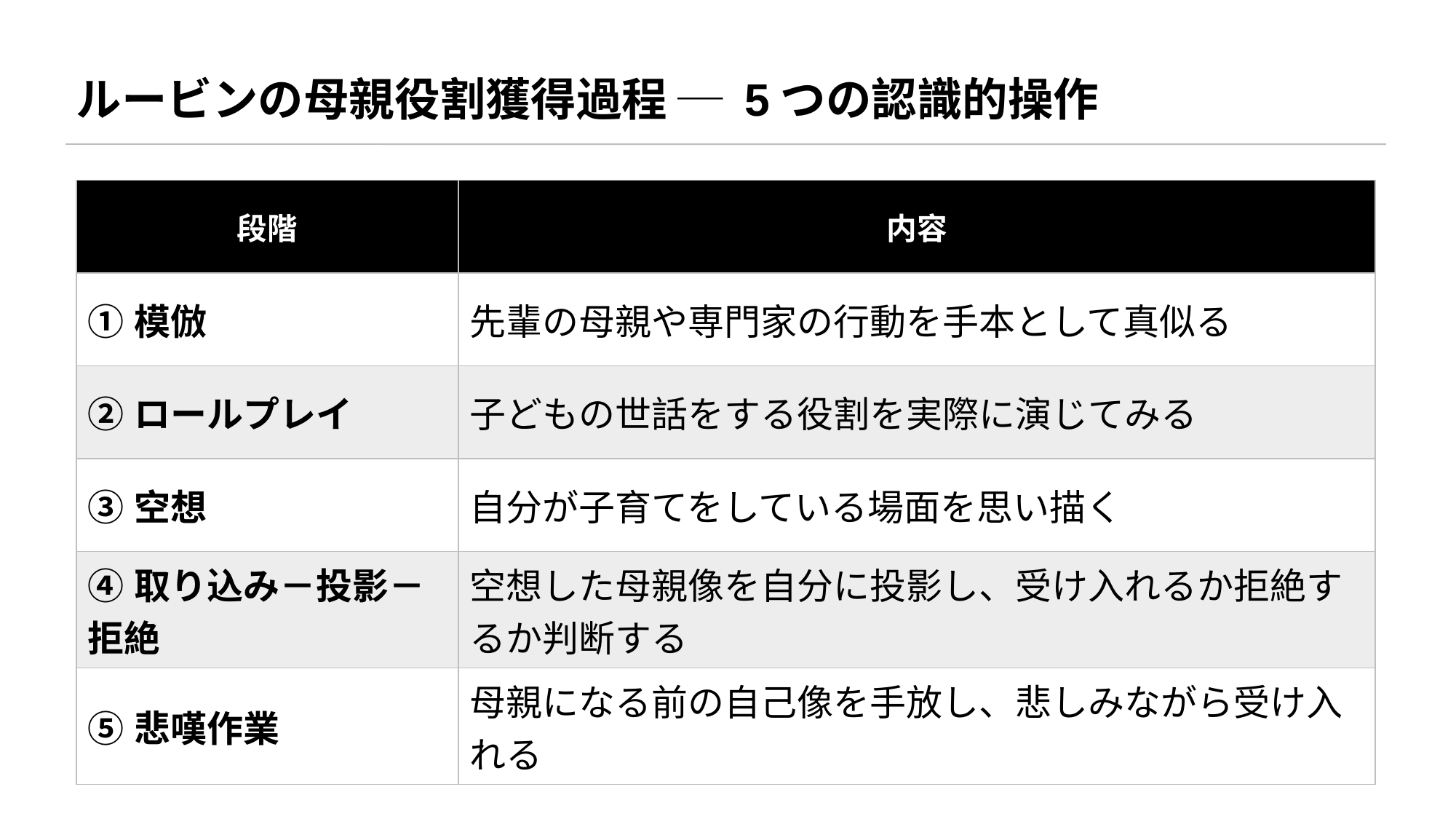

ルービンの母親役割獲得過程 ─ 5つの認識的操作

| 段階 | 内容 |
| --- | --- |
| ①模倣 | 先輩の母親や専門家の行動を手本として真似る |
| ②ロールプレイ | 子どもの世話をする役割を実際に演じてみる |
| ③空想 | 自分が子育てをしている場面を思い描く |
| ④取り込み－投影－拒絶 | 空想した母親像を自分に投影し、受け入れるか拒絶するか判断する |
| ⑤悲嘆作業 | 母親になる前の自己像を手放し、悲しみながら受け入れる |